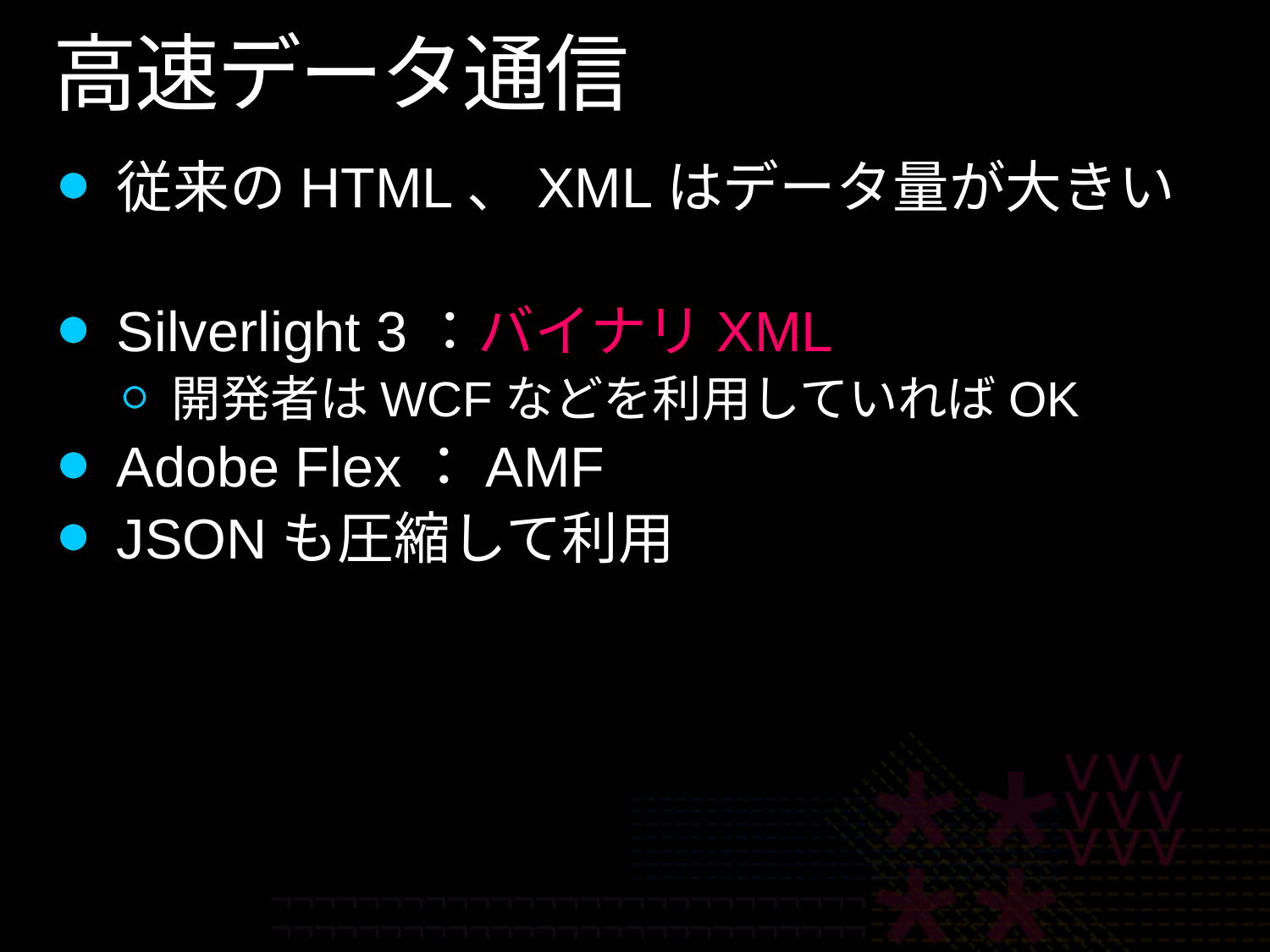

# 高速データ通信
従来のHTML、XMLはデータ量が大きい

Silverlight 3：バイナリXML
開発者はWCFなどを利用していればOK
Adobe Flex：AMF
JSONも圧縮して利用